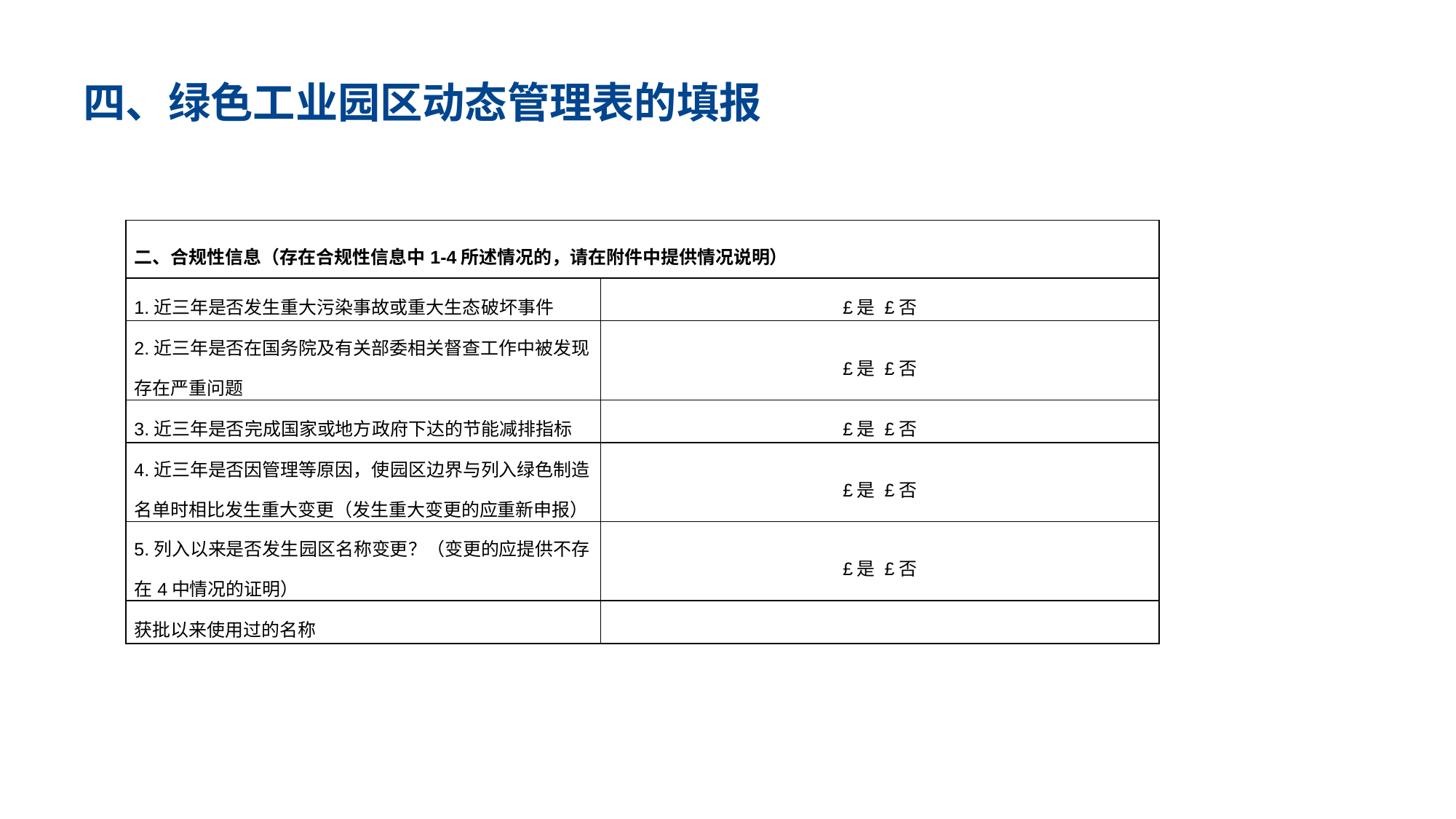

# 四、绿色工业园区动态管理表的填报
| 二、合规性信息（存在合规性信息中1-4所述情况的，请在附件中提供情况说明） |  |
| --- | --- |
| 1.近三年是否发生重大污染事故或重大生态破坏事件 | £是 £否 |
| 2.近三年是否在国务院及有关部委相关督查工作中被发现存在严重问题 | £是 £否 |
| 3.近三年是否完成国家或地方政府下达的节能减排指标 | £是 £否 |
| 4.近三年是否因管理等原因，使园区边界与列入绿色制造名单时相比发生重大变更（发生重大变更的应重新申报） | £是 £否 |
| 5.列入以来是否发生园区名称变更？（变更的应提供不存在4中情况的证明） | £是 £否 |
| 获批以来使用过的名称 |  |